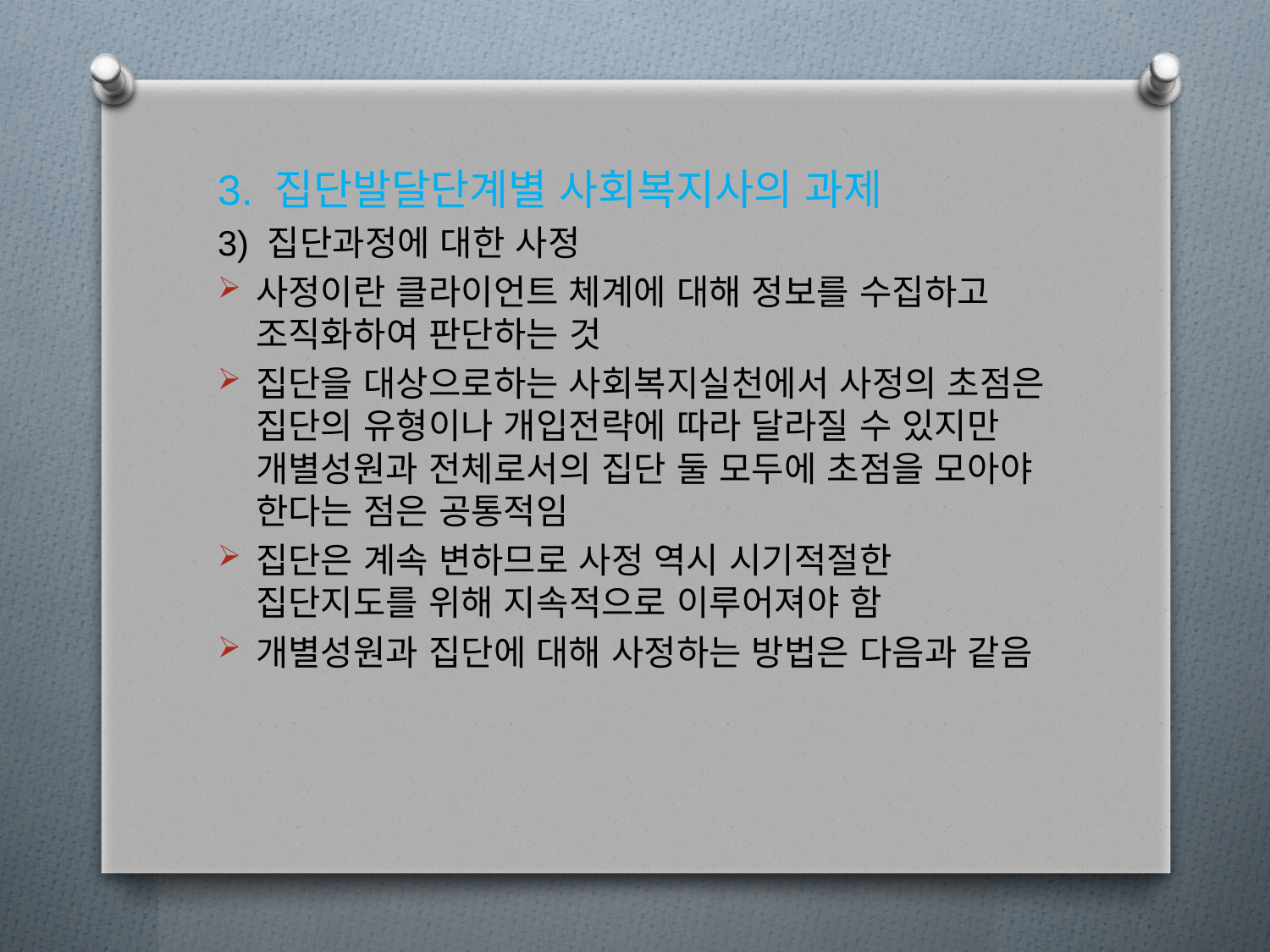

3. 집단발달단계별 사회복지사의 과제
3) 집단과정에 대한 사정
사정이란 클라이언트 체계에 대해 정보를 수집하고 조직화하여 판단하는 것
집단을 대상으로하는 사회복지실천에서 사정의 초점은 집단의 유형이나 개입전략에 따라 달라질 수 있지만 개별성원과 전체로서의 집단 둘 모두에 초점을 모아야 한다는 점은 공통적임
집단은 계속 변하므로 사정 역시 시기적절한 집단지도를 위해 지속적으로 이루어져야 함
개별성원과 집단에 대해 사정하는 방법은 다음과 같음